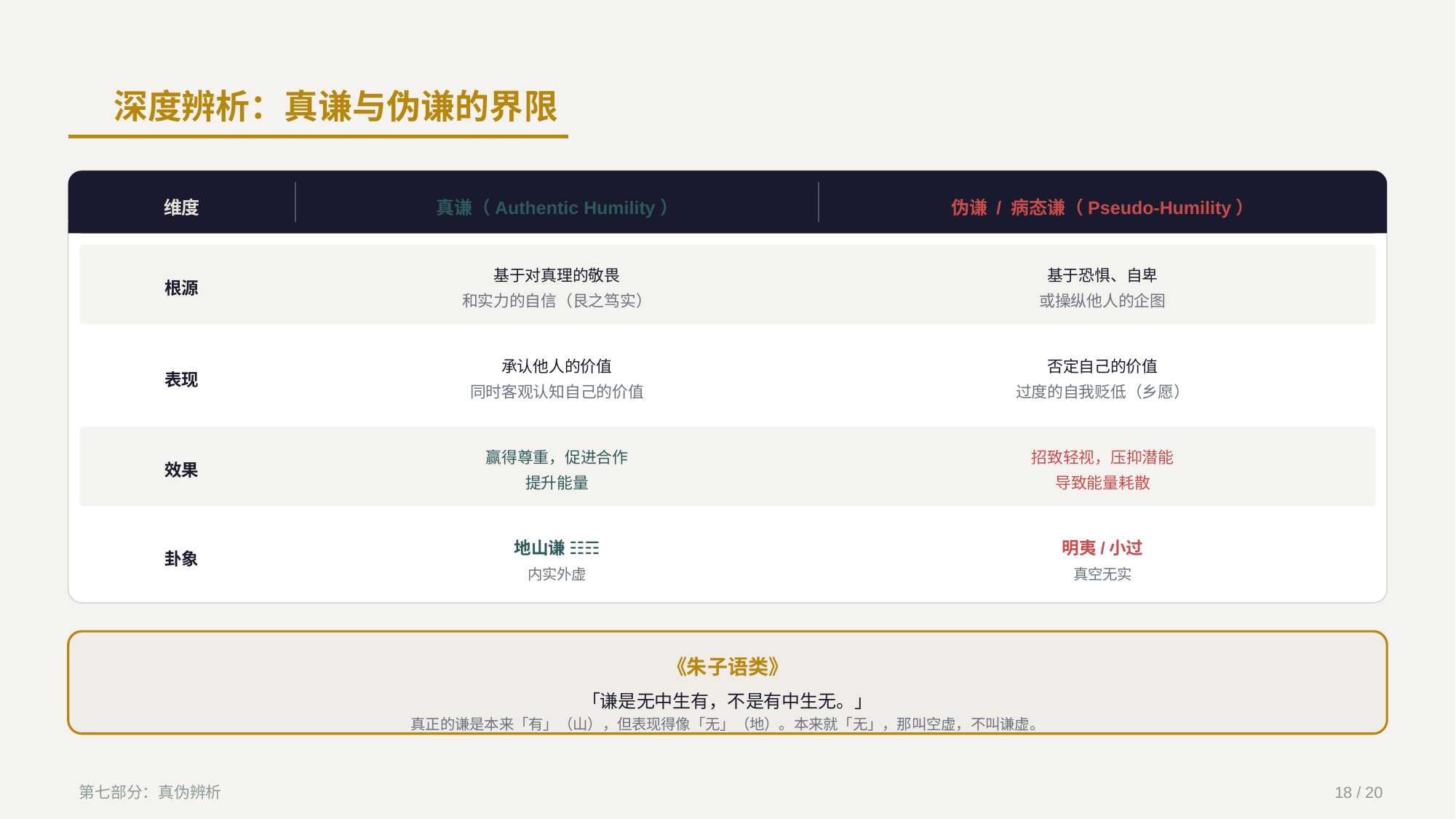

深度辨析：真谦与伪谦的界限

维度
真谦（Authentic Humility）
伪谦 / 病态谦（Pseudo-Humility）

基于对真理的敬畏
基于恐惧、自卑
根源
和实力的自信（艮之笃实）
或操纵他人的企图

承认他人的价值
否定自己的价值
表现
同时客观认知自己的价值
过度的自我贬低（乡愿）

赢得尊重，促进合作
招致轻视，压抑潜能
效果
提升能量
导致能量耗散

地山谦 ☷☶
明夷/小过
卦象
内实外虚
真空无实

《朱子语类》
「谦是无中生有，不是有中生无。」
真正的谦是本来「有」（山），但表现得像「无」（地）。本来就「无」，那叫空虚，不叫谦虚。
第七部分：真伪辨析
18 / 20